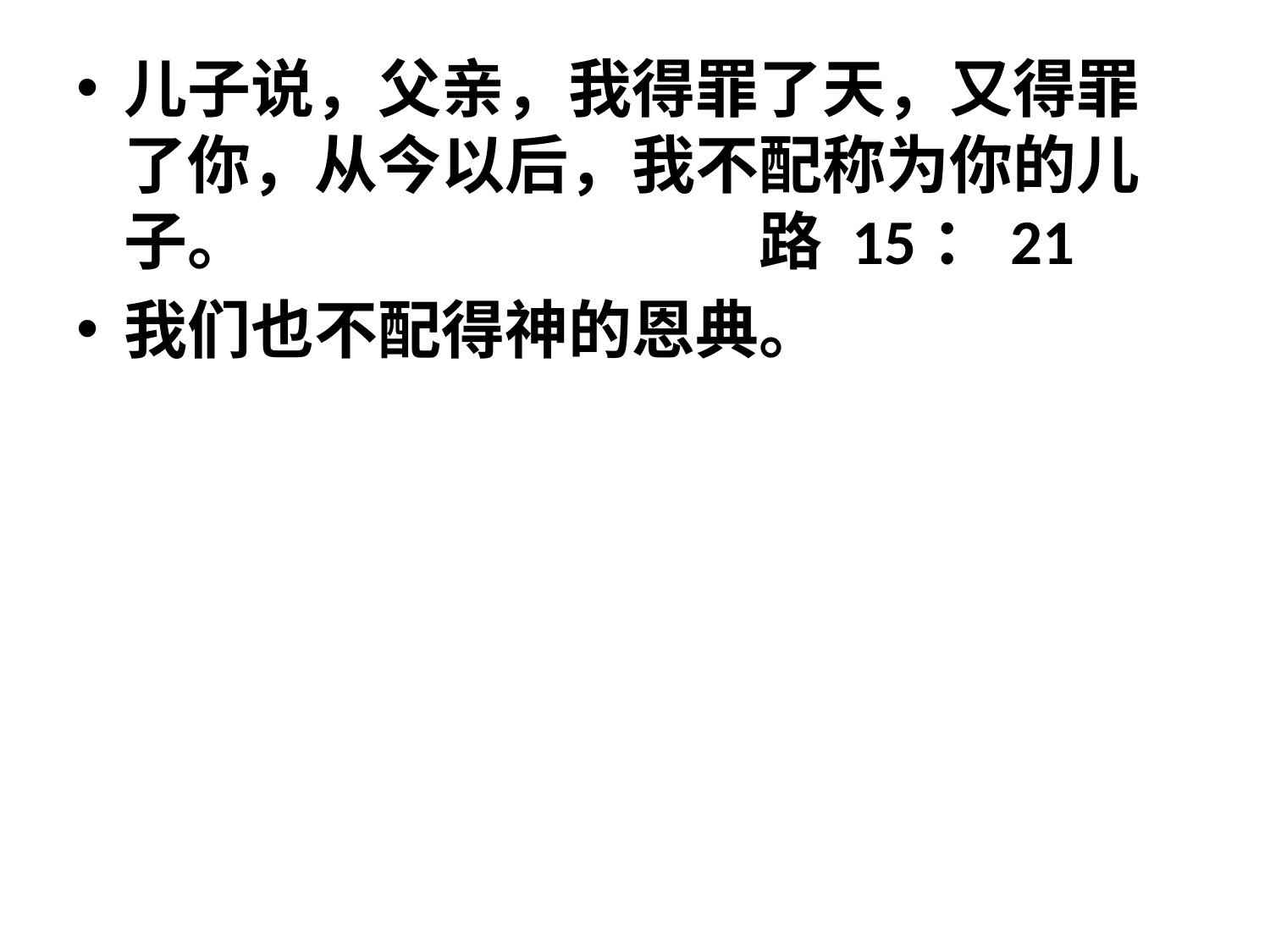

儿子说，父亲，我得罪了天，又得罪了你，从今以后，我不配称为你的儿子。				路 15：21
我们也不配得神的恩典。